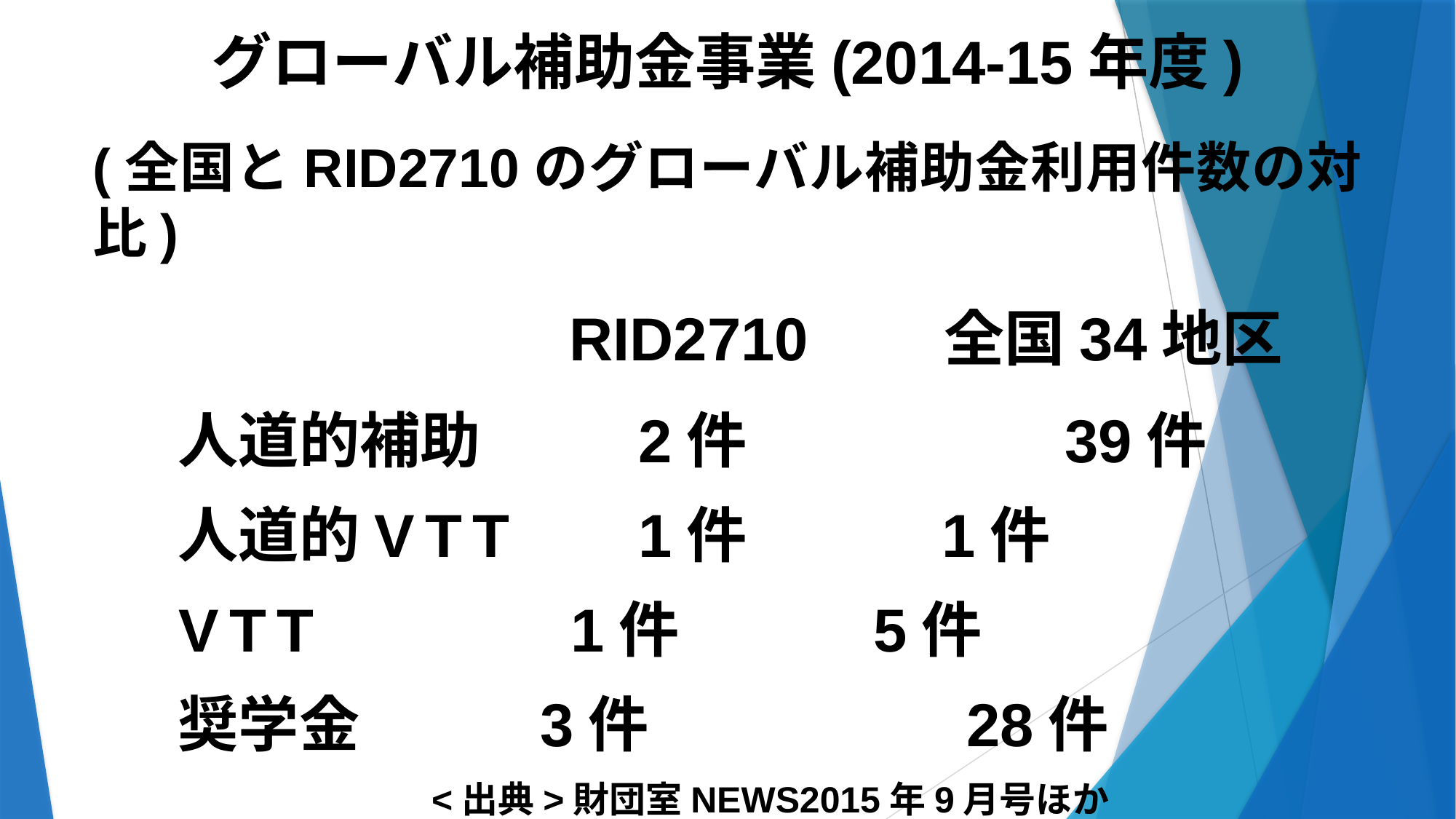

グローバル補助金事業(2014-15年度)

(全国とRID2710のグローバル補助金利用件数の対比)

　　RID2710　　全国34地区

人道的補助		2件　　　　　39件

人道的VTT		1件             1件

VTT         1件             5件

奨学金            3件　　　　　28件
<出典>財団室NEWS2015年9月号ほか